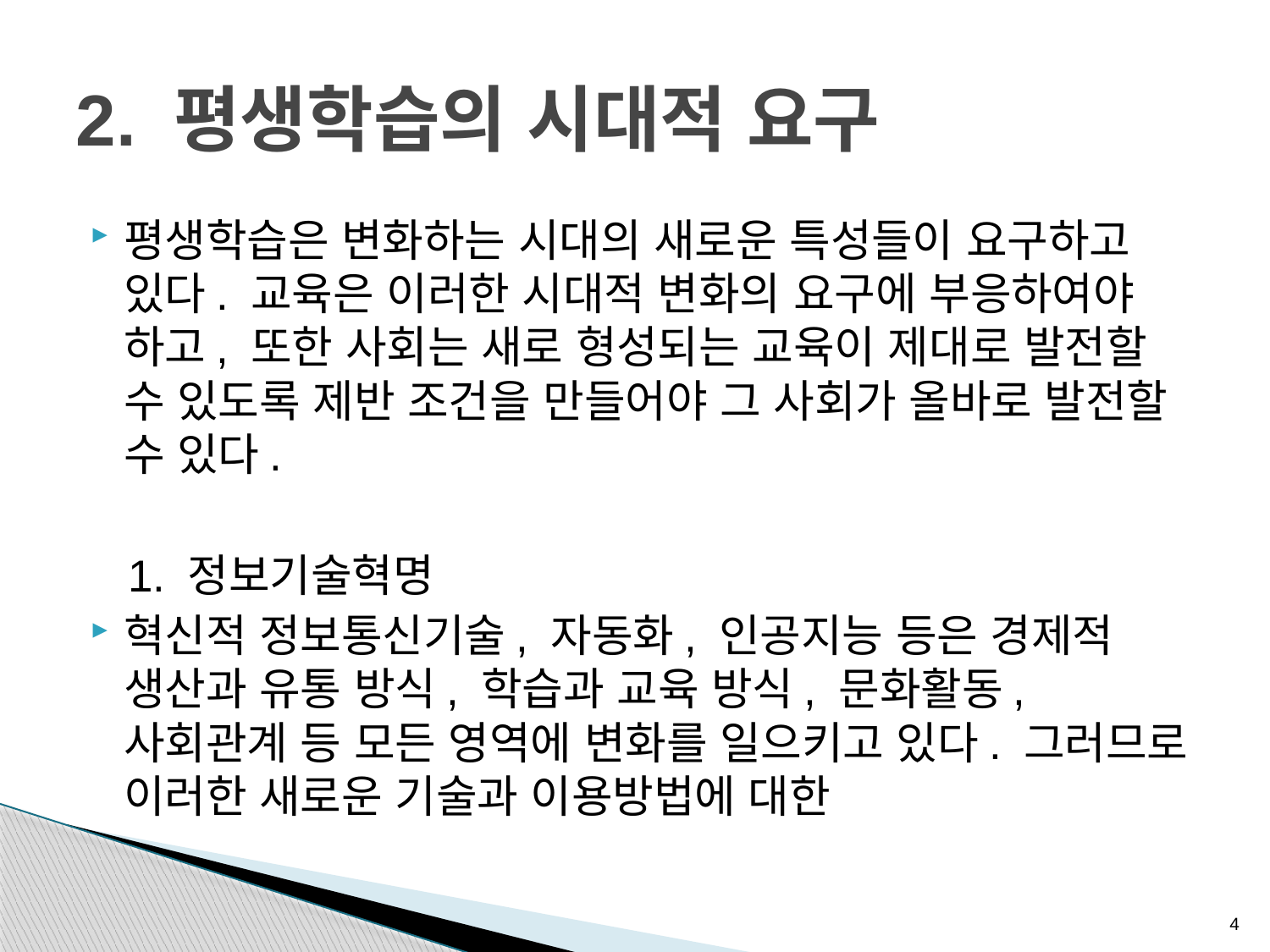

# 2. 평생학습의 시대적 요구
평생학습은 변화하는 시대의 새로운 특성들이 요구하고 있다. 교육은 이러한 시대적 변화의 요구에 부응하여야 하고, 또한 사회는 새로 형성되는 교육이 제대로 발전할 수 있도록 제반 조건을 만들어야 그 사회가 올바로 발전할 수 있다.

   1. 정보기술혁명
혁신적 정보통신기술, 자동화, 인공지능 등은 경제적 생산과 유통 방식, 학습과 교육 방식, 문화활동,사회관계 등 모든 영역에 변화를 일으키고 있다. 그러므로 이러한 새로운 기술과 이용방법에 대한
4